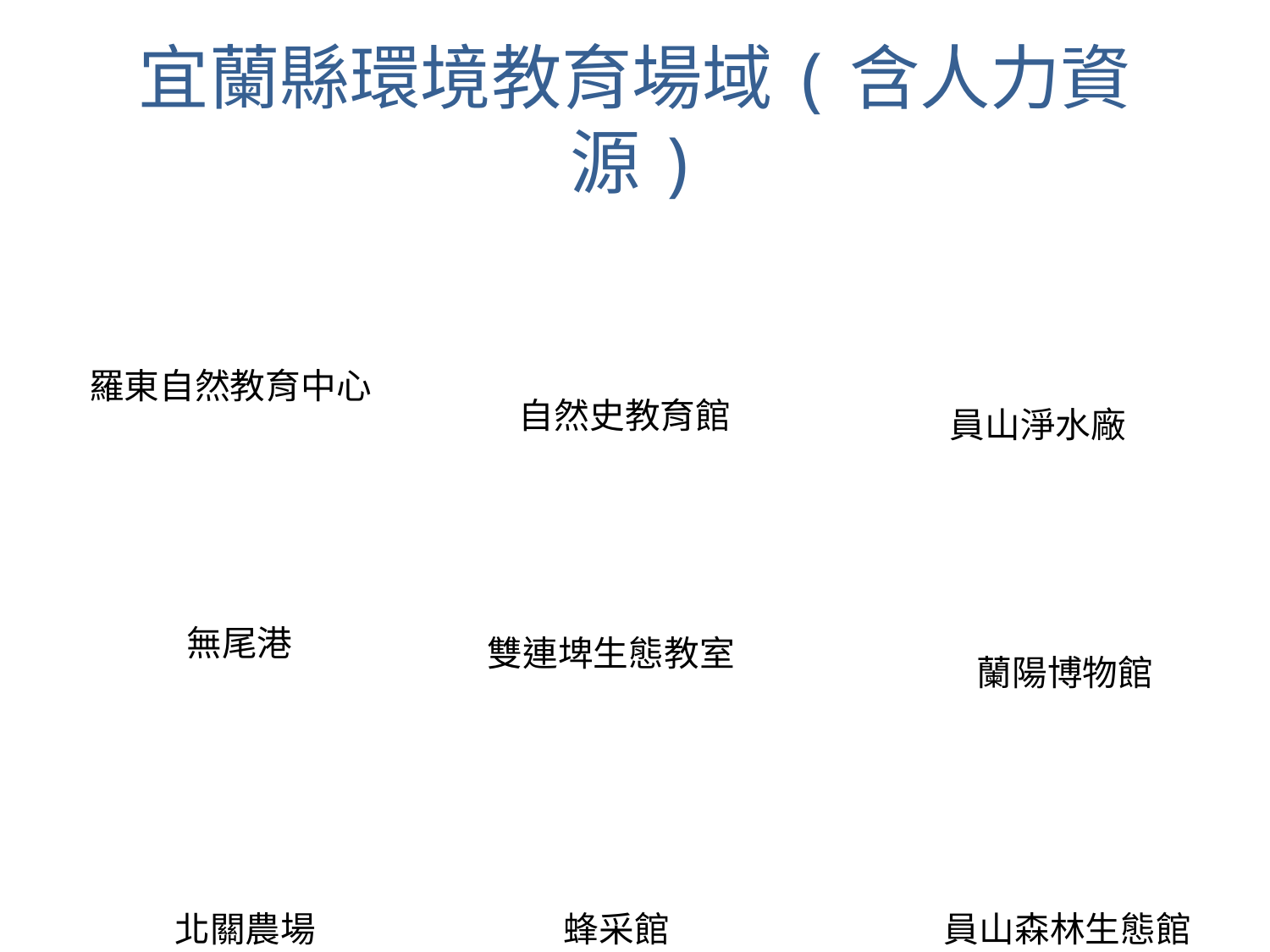

# 宜蘭縣環境教育場域(含人力資源)
羅東自然教育中心
自然史教育館
員山淨水廠
無尾港
雙連埤生態教室
蘭陽博物館
北關農場
蜂采館
員山森林生態館